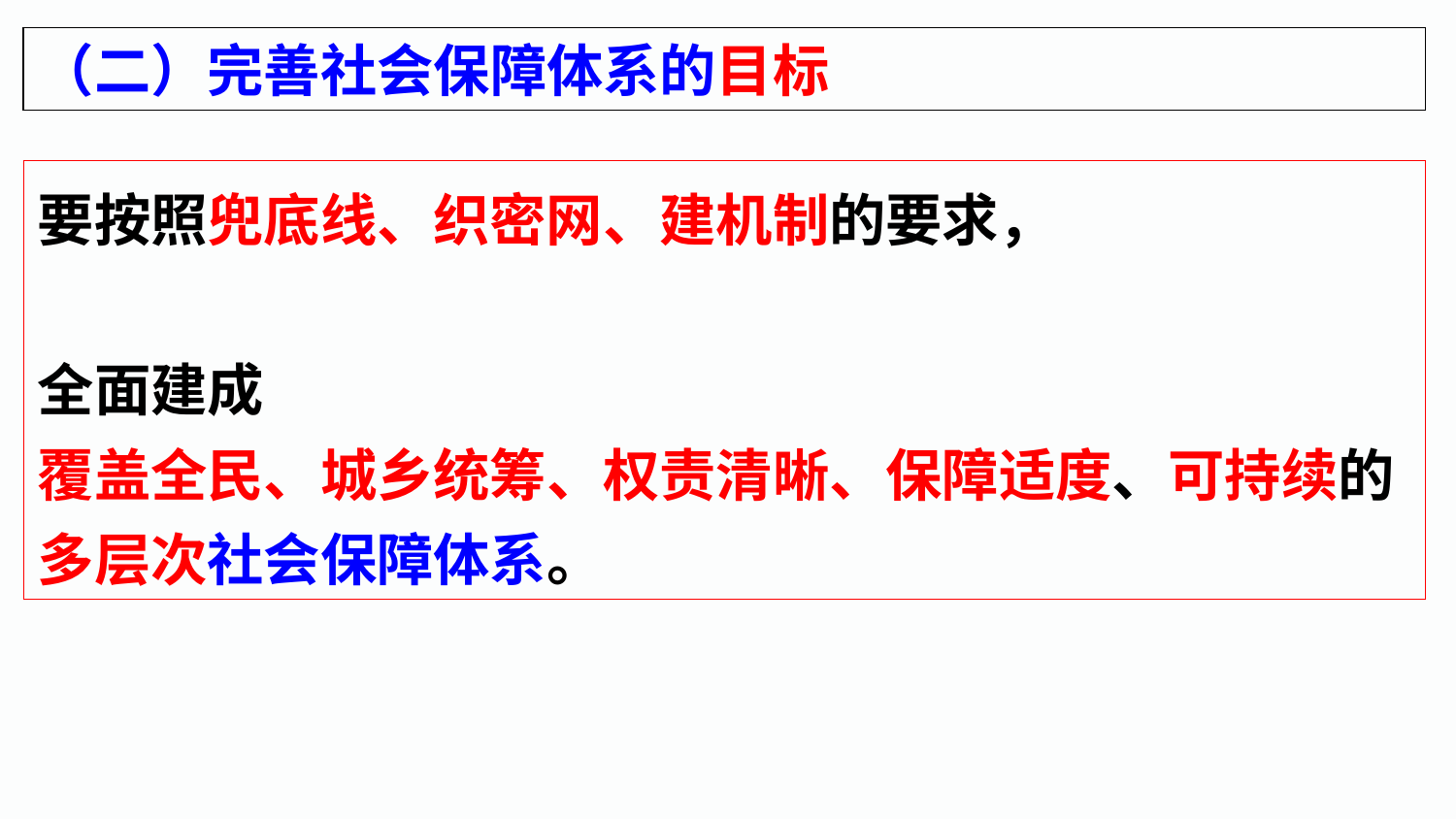

（二）完善社会保障体系的目标
要按照兜底线、织密网、建机制的要求，

全面建成
覆盖全民、城乡统筹、权责清晰、保障适度、可持续的多层次社会保障体系。